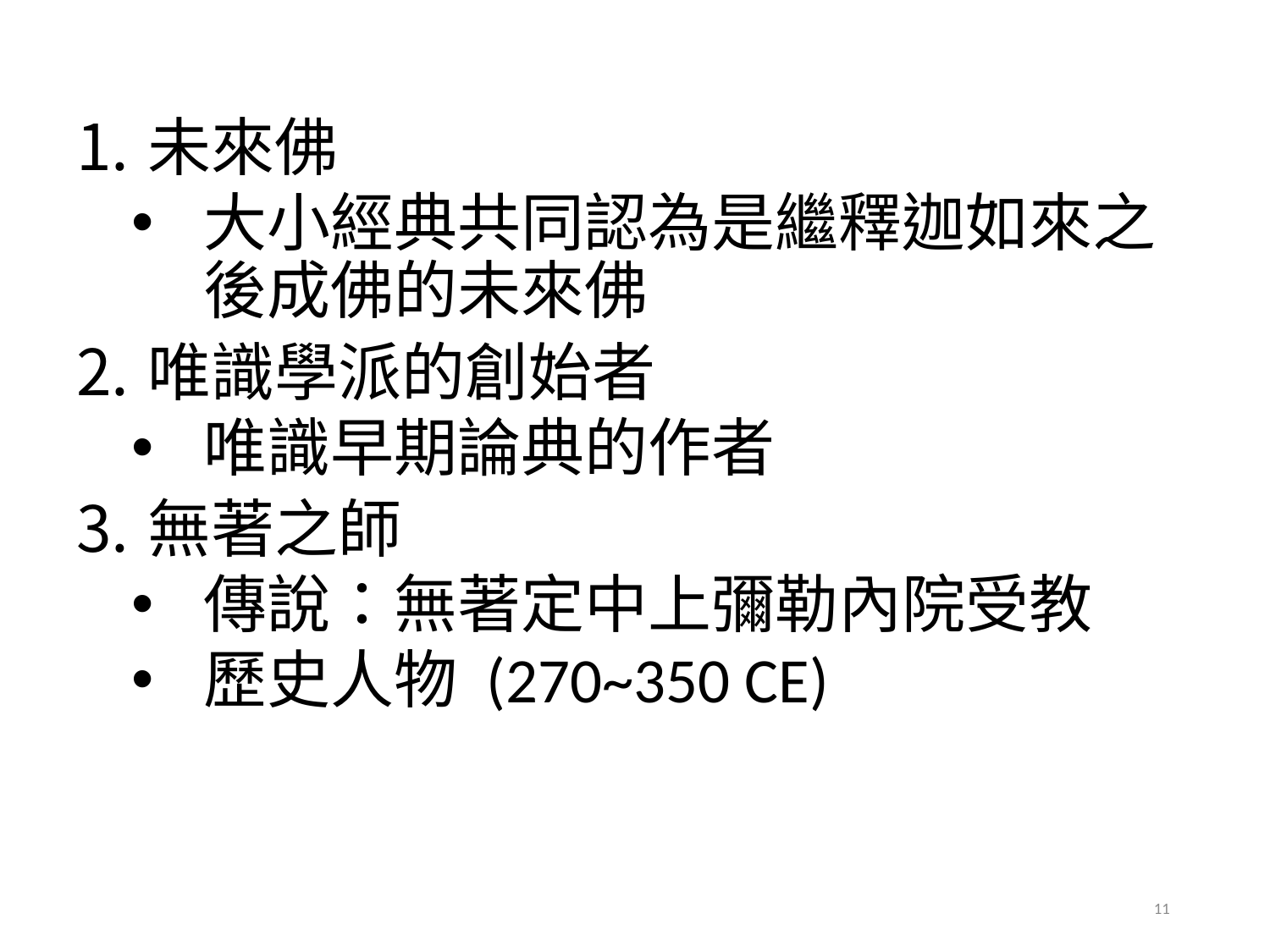

#
未來佛
大小經典共同認為是繼釋迦如來之後成佛的未來佛
唯識學派的創始者
唯識早期論典的作者
無著之師
傳說：無著定中上彌勒內院受教
歷史人物 (270~350 CE)
11